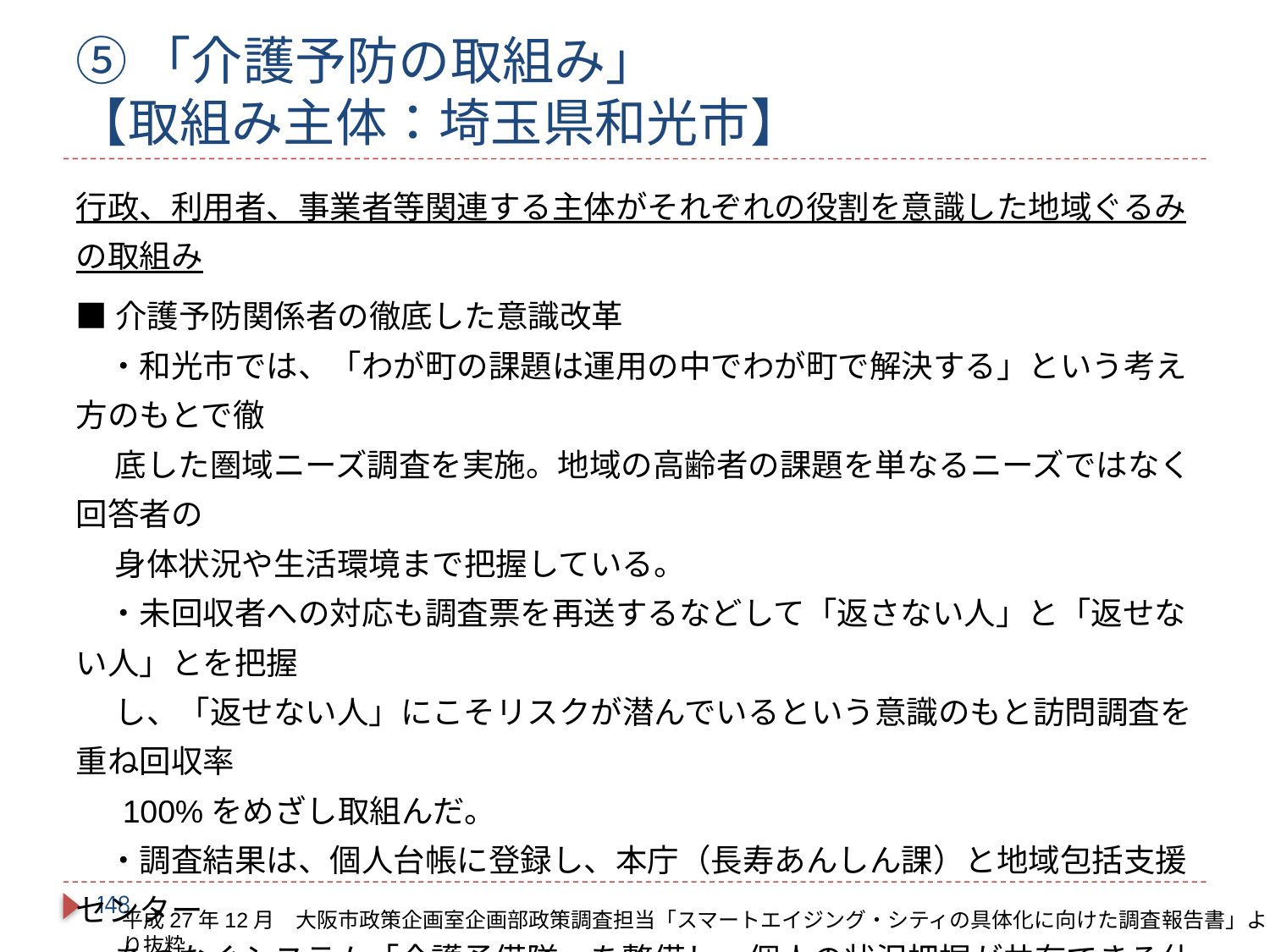

# ⑤「介護予防の取組み」 【取組み主体：埼玉県和光市】
行政、利用者、事業者等関連する主体がそれぞれの役割を意識した地域ぐるみの取組み
■介護予防関係者の徹底した意識改革
　・和光市では、「わが町の課題は運用の中でわが町で解決する」という考え方のもとで徹
 　底した圏域ニーズ調査を実施。地域の高齢者の課題を単なるニーズではなく回答者の
 　身体状況や生活環境まで把握している。
　・未回収者への対応も調査票を再送するなどして「返さない人」と「返せない人」とを把握
 　し、「返せない人」にこそリスクが潜んでいるという意識のもと訪問調査を重ね回収率
 　100%をめざし取組んだ。
　・調査結果は、個人台帳に登録し、本庁（長寿あんしん課）と地域包括支援センター
 　をつなぐシステム「介護予備隊」を整備し、個人の状況把握が共有できる仕組みを構築
 　してきた。
148
平成27年12月　大阪市政策企画室企画部政策調査担当「スマートエイジング・シティの具体化に向けた調査報告書」より抜粋